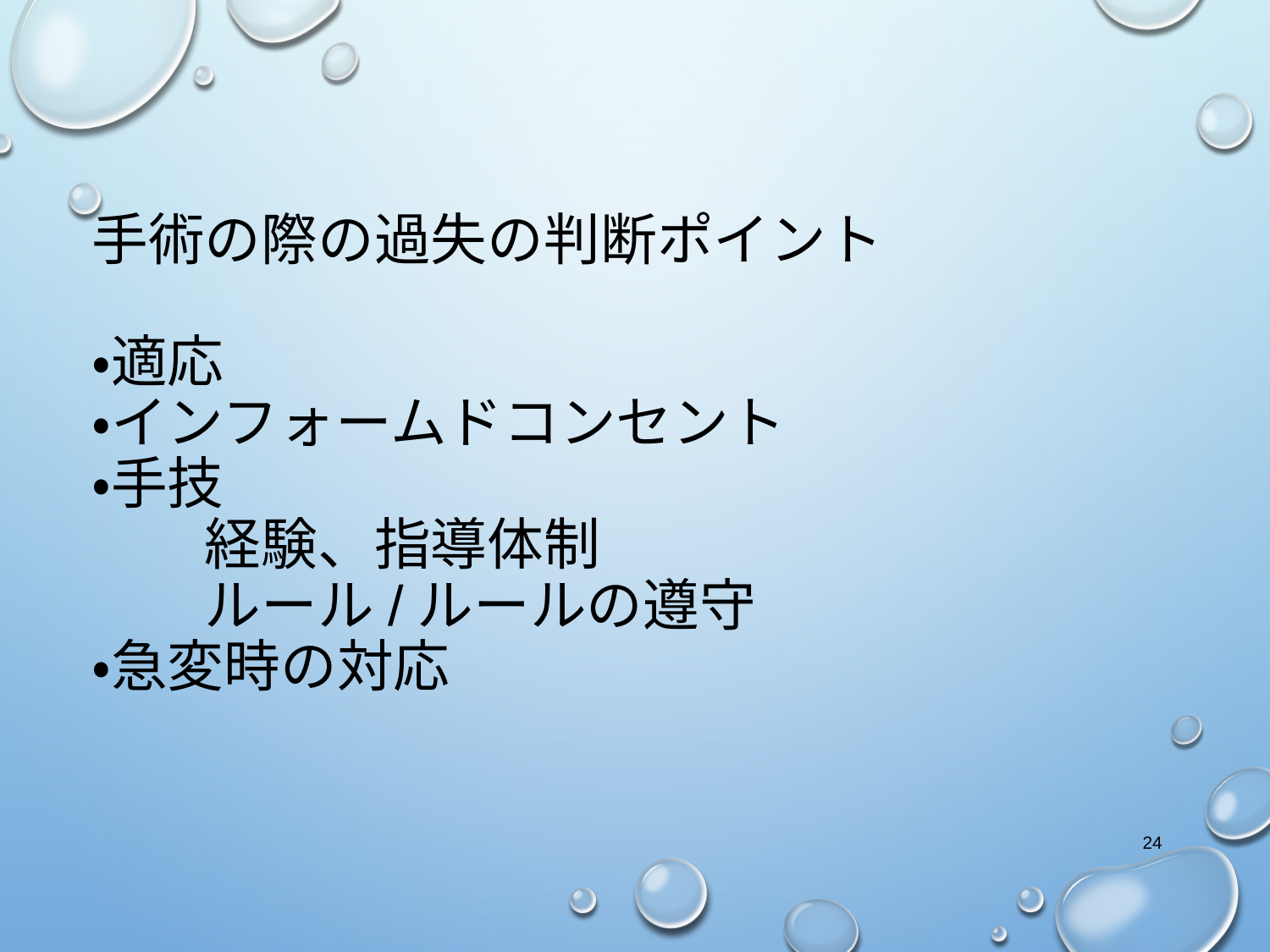

# 手術の際の過失の判断ポイント ・適応 ・インフォームドコンセント ・手技 　　経験、指導体制 　　ルール/ルールの遵守 ・急変時の対応
24